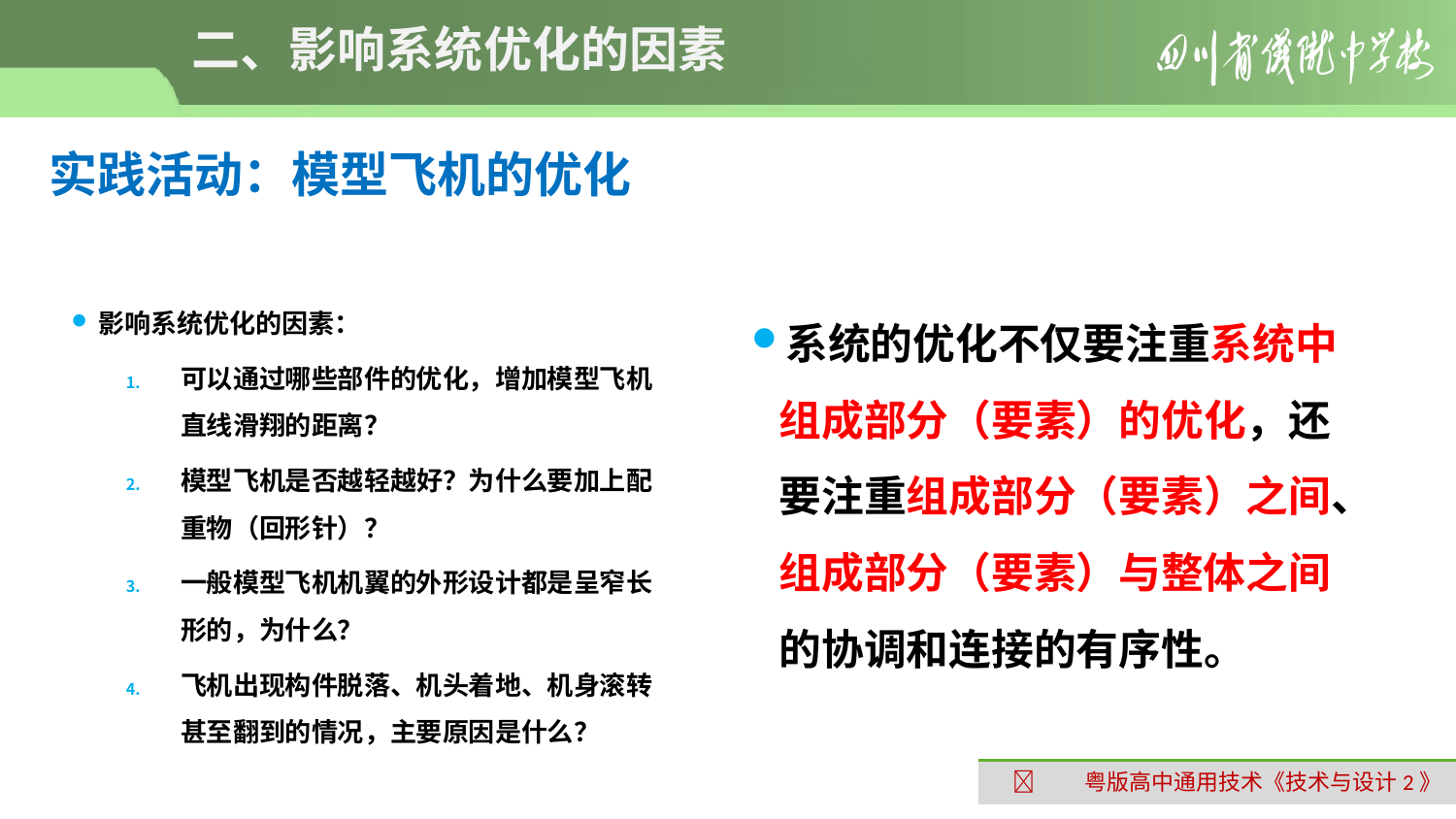

# 二、影响系统优化的因素
实践活动：模型飞机的优化
影响系统优化的因素：
可以通过哪些部件的优化，增加模型飞机直线滑翔的距离？
模型飞机是否越轻越好？为什么要加上配重物（回形针）？
一般模型飞机机翼的外形设计都是呈窄长形的，为什么？
飞机出现构件脱落、机头着地、机身滚转甚至翻到的情况，主要原因是什么？

系统的优化不仅要注重系统中组成部分（要素）的优化，还要注重组成部分（要素）之间、组成部分（要素）与整体之间的协调和连接的有序性。